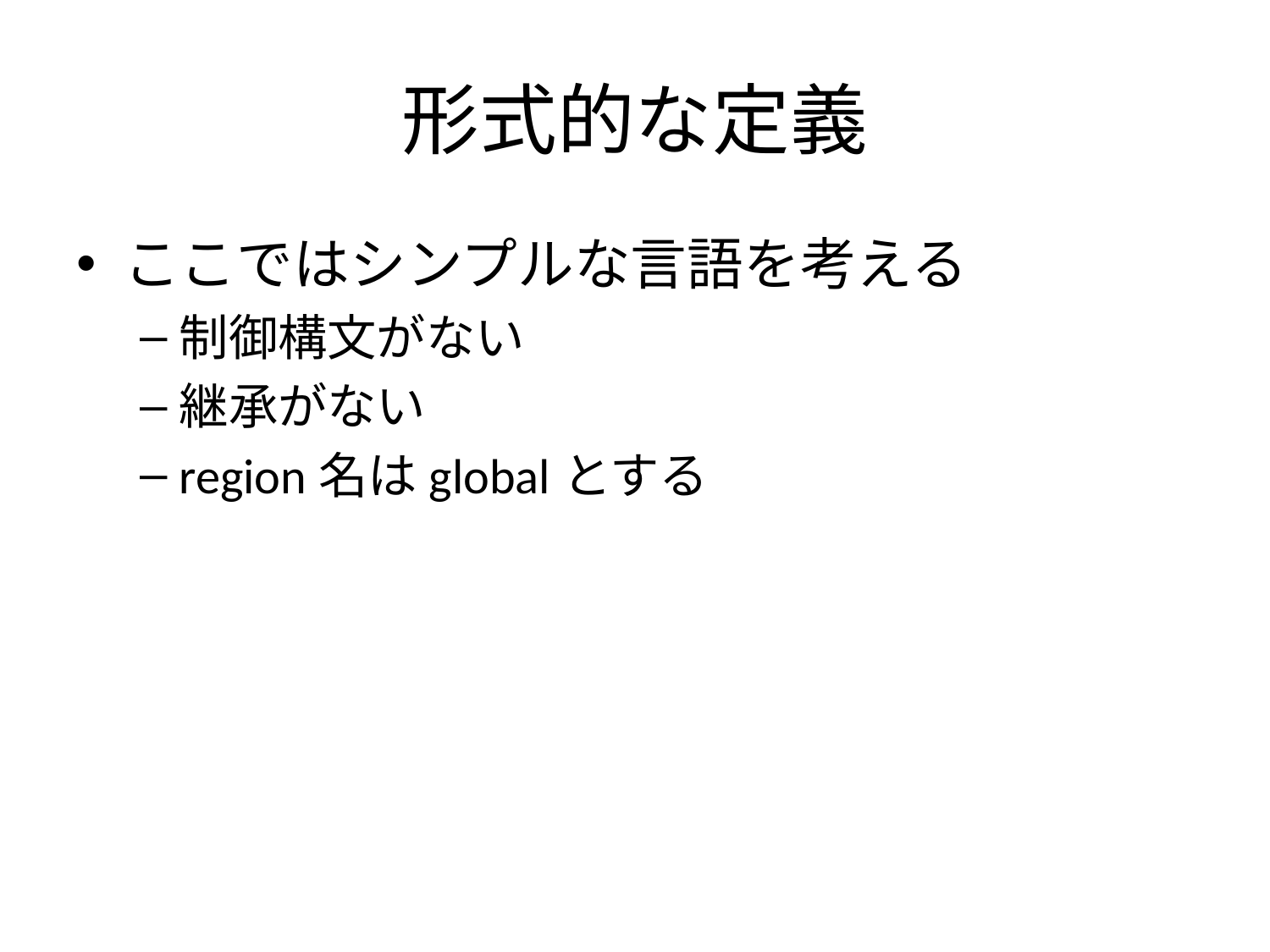

# 形式的な定義
ここではシンプルな言語を考える
制御構文がない
継承がない
region名はglobalとする